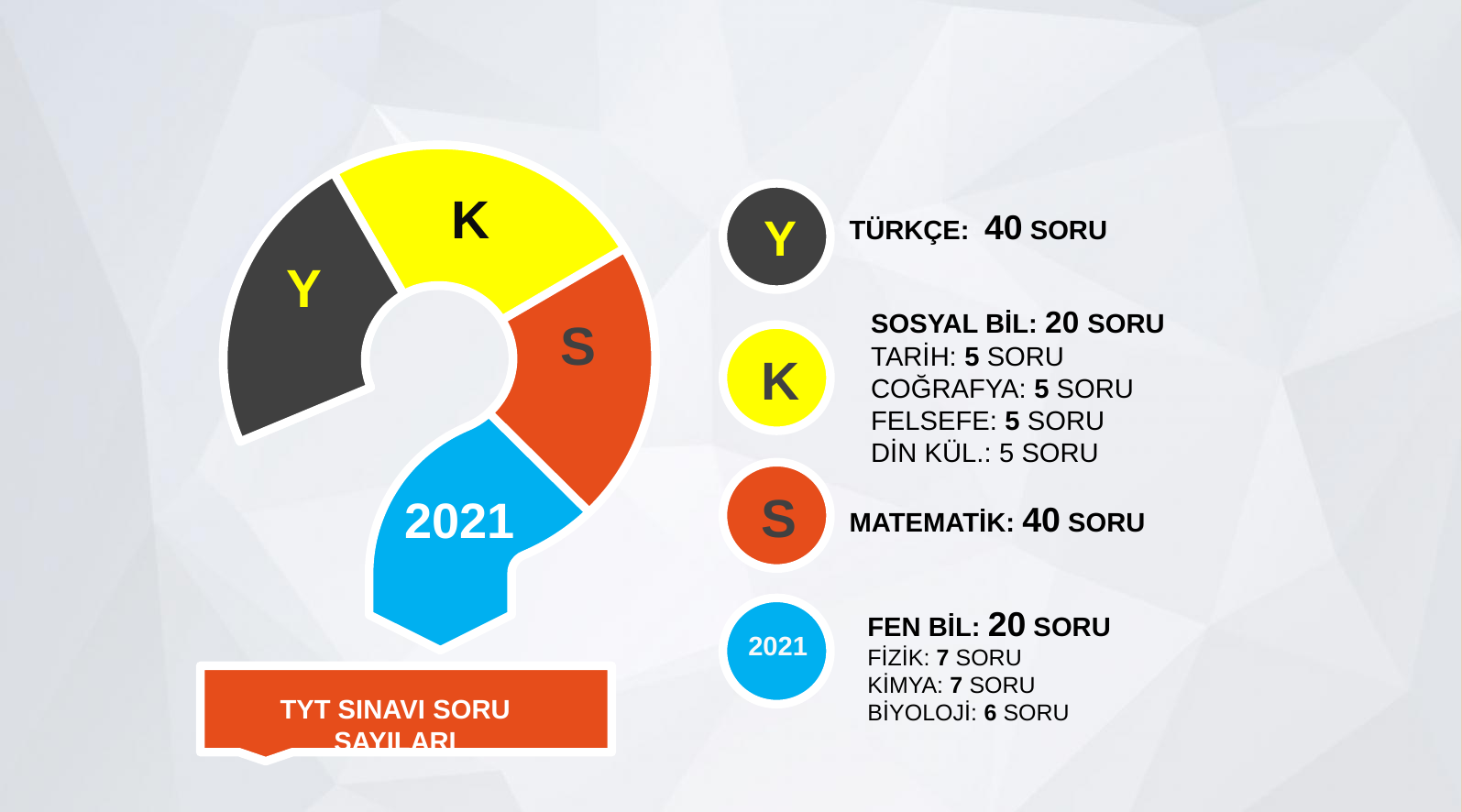

K

Y
TÜRKÇE:  40 SORU
Y

SOSYAL BİL: 20 SORU
TARİH: 5 SORU
COĞRAFYA: 5 SORU
FELSEFE: 5 SORU
DİN KÜL.: 5 SORU
S

K

S
2021

MATEMATİK: 40 SORU
FEN BİL: 20 SORU
FİZİK: 7 SORU
KİMYA: 7 SORU
BİYOLOJİ: 6 SORU

2021

TYT SINAVI SORU SAYILARI
延迟符